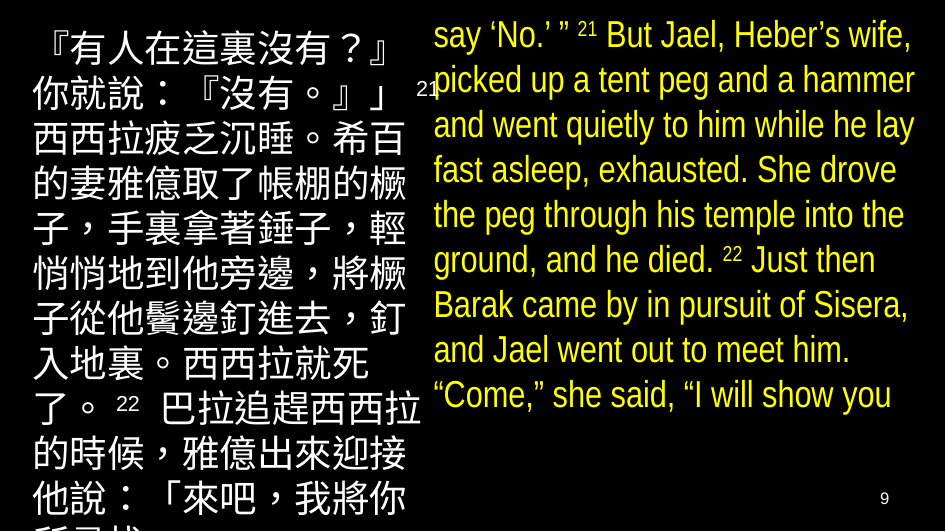

say ‘No.’ ” 21 But Jael, Heber’s wife, picked up a tent peg and a hammer and went quietly to him while he lay fast asleep, exhausted. She drove the peg through his temple into the ground, and he died. 22 Just then Barak came by in pursuit of Sisera, and Jael went out to meet him. “Come,” she said, “I will show you
『有人在這裏沒有？』你就說：『沒有。』」21 西西拉疲乏沉睡。希百的妻雅億取了帳棚的橛子，手裏拿著錘子，輕悄悄地到他旁邊，將橛子從他鬢邊釘進去，釘入地裏。西西拉就死了。22 巴拉追趕西西拉的時候，雅億出來迎接他說：「來吧，我將你所尋找

9